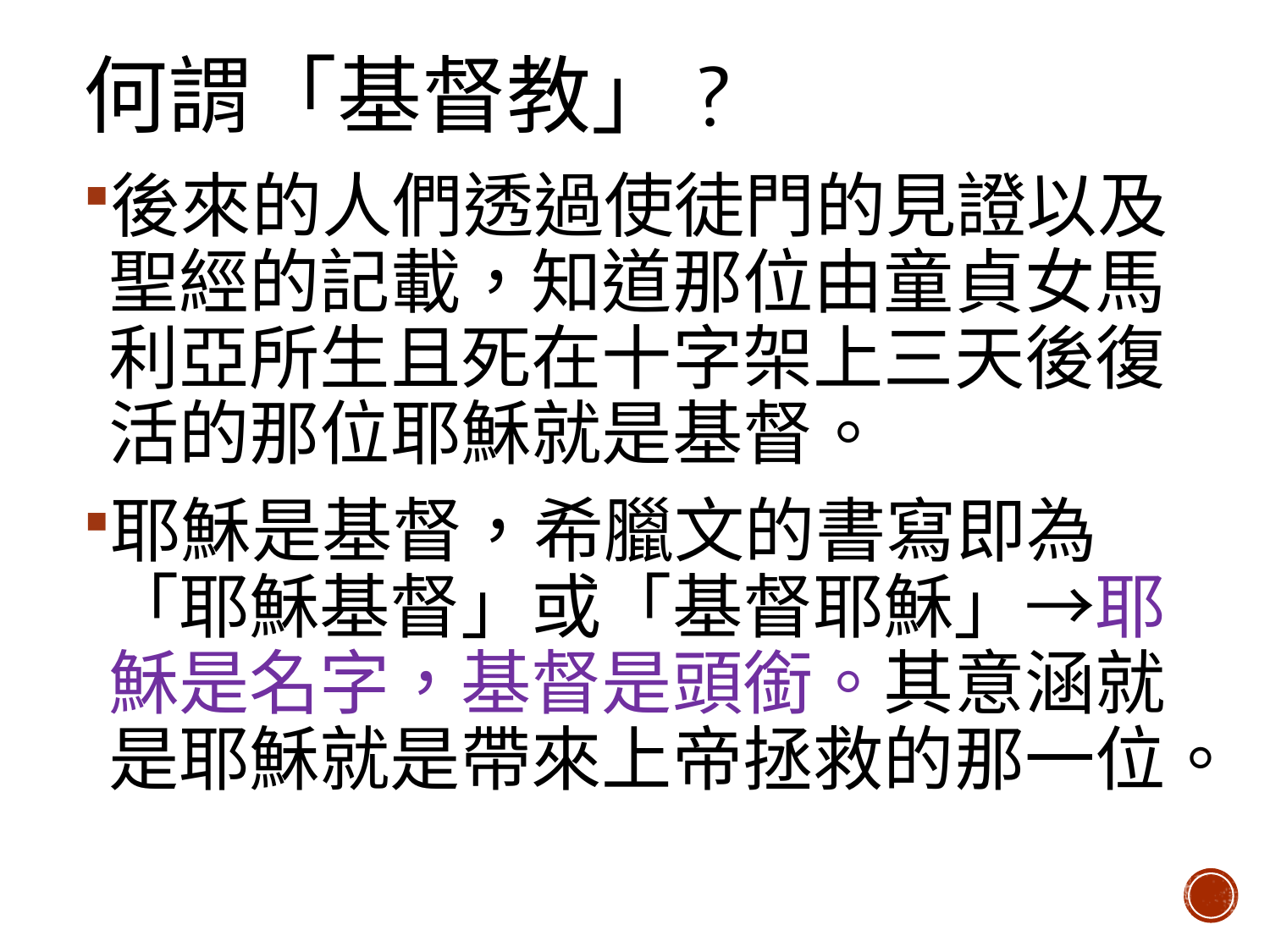

# 何謂「基督教」?
後來的人們透過使徒門的見證以及聖經的記載，知道那位由童貞女馬利亞所生且死在十字架上三天後復活的那位耶穌就是基督。
耶穌是基督，希臘文的書寫即為「耶穌基督」或「基督耶穌」→耶穌是名字，基督是頭銜。其意涵就是耶穌就是帶來上帝拯救的那一位。